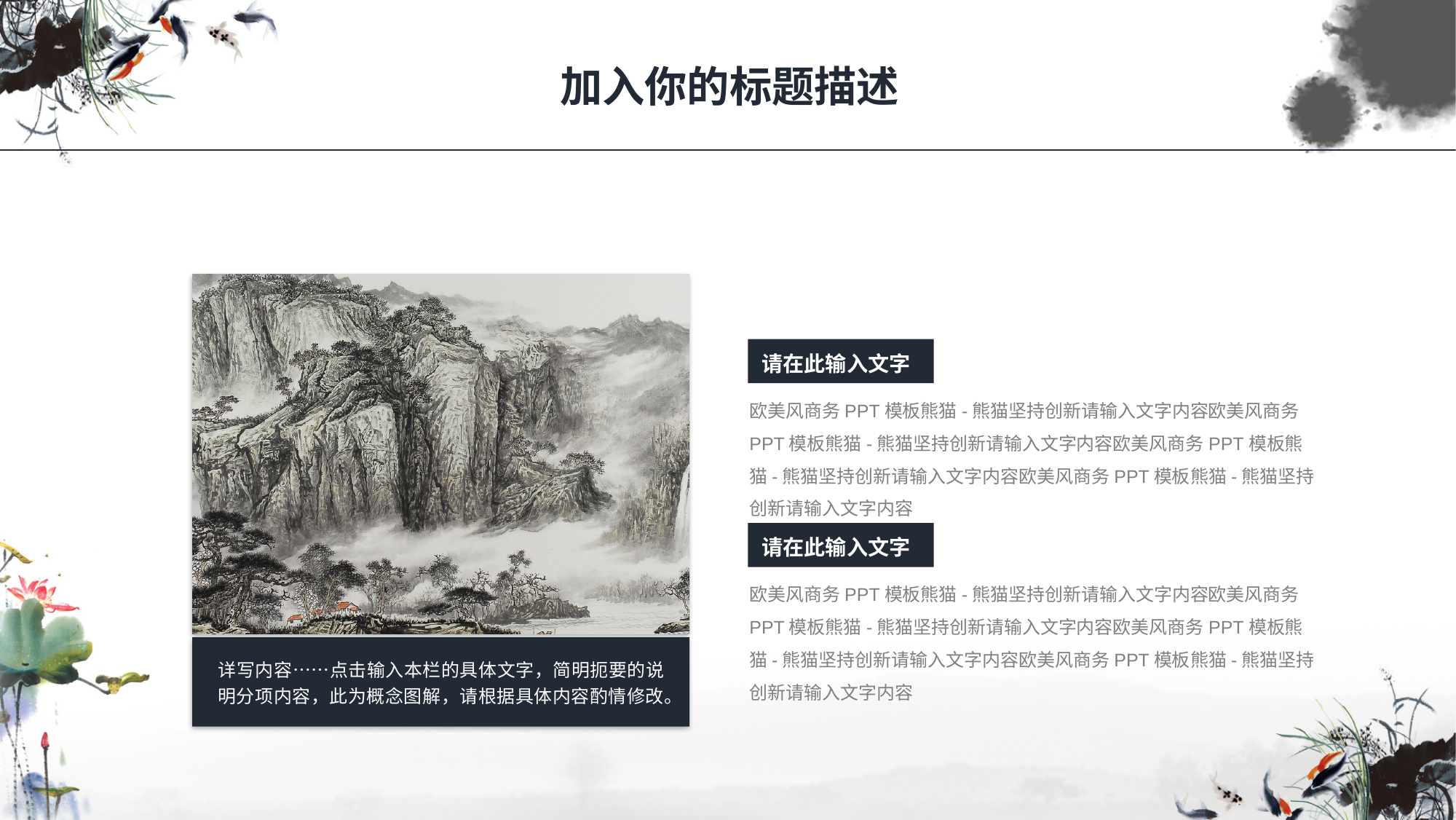

加入你的标题描述

详写内容……点击输入本栏的具体文字，简明扼要的说明分项内容，此为概念图解，请根据具体内容酌情修改。

请在此输入文字
欧美风商务PPT模板熊猫-熊猫坚持创新请输入文字内容欧美风商务PPT模板熊猫-熊猫坚持创新请输入文字内容欧美风商务PPT模板熊猫-熊猫坚持创新请输入文字内容欧美风商务PPT模板熊猫-熊猫坚持创新请输入文字内容

请在此输入文字
欧美风商务PPT模板熊猫-熊猫坚持创新请输入文字内容欧美风商务PPT模板熊猫-熊猫坚持创新请输入文字内容欧美风商务PPT模板熊猫-熊猫坚持创新请输入文字内容欧美风商务PPT模板熊猫-熊猫坚持创新请输入文字内容